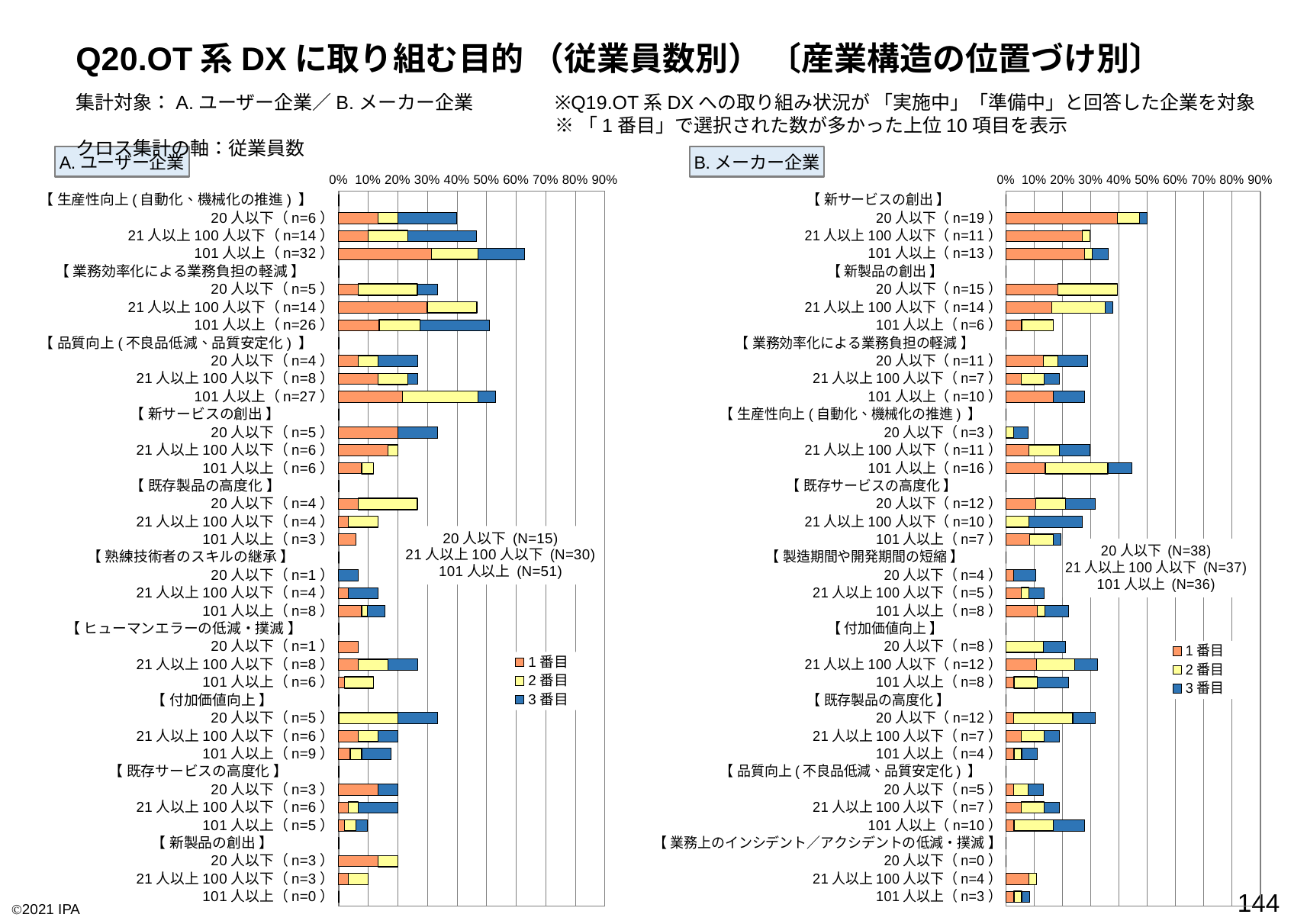

Q20.OT系DXに取り組む目的 （従業員数別） 〔産業構造の位置づけ別〕
集計対象：A.ユーザー企業／B.メーカー企業
クロス集計の軸：従業員数
※Q19.OT系DXへの取り組み状況が 「実施中」「準備中」と回答した企業を対象
※「1番目」で選択された数が多かった上位10項目を表示
A.ユーザー企業
B.メーカー企業

### Chart:

| Category | 1番目 | 2番目 | 3番目 |
|---|---|---|---|
| 【 生産性向上(自動化、機械化の推進) 】       | 0.0 | 0.0 | 0.0 |
| 20人以下（n=6） | 0.13333333333333333 | 0.06666666666666667 | 0.2 |
| 21人以上100人以下（n=14） | 0.1 | 0.13333333333333333 | 0.23333333333333334 |
| 101人以上（n=32） | 0.3137254901960784 | 0.1568627450980392 | 0.1568627450980392 |
| 【 業務効率化による業務負担の軽減 】         | 0.0 | 0.0 | 0.0 |
| 20人以下（n=5） | 0.06666666666666667 | 0.2 | 0.06666666666666667 |
| 21人以上100人以下（n=14） | 0.3 | 0.16666666666666666 | 0.0 |
| 101人以上（n=26） | 0.13725490196078433 | 0.13725490196078433 | 0.23529411764705882 |
| 【 品質向上(不良品低減、品質安定化) 】       | 0.0 | 0.0 | 0.0 |
| 20人以下（n=4） | 0.06666666666666667 | 0.06666666666666667 | 0.13333333333333333 |
| 21人以上100人以下（n=8） | 0.13333333333333333 | 0.1 | 0.03333333333333333 |
| 101人以上（n=27） | 0.21568627450980393 | 0.2549019607843137 | 0.058823529411764705 |
| 【 新サービスの創出 】                | 0.0 | 0.0 | 0.0 |
| 20人以下（n=5） | 0.2 | 0.0 | 0.13333333333333333 |
| 21人以上100人以下（n=6） | 0.16666666666666666 | 0.03333333333333333 | 0.0 |
| 101人以上（n=6） | 0.0784313725490196 | 0.0392156862745098 | 0.0 |
| 【 既存製品の高度化 】                | 0.0 | 0.0 | 0.0 |
| 20人以下（n=4） | 0.06666666666666667 | 0.2 | 0.0 |
| 21人以上100人以下（n=4） | 0.03333333333333333 | 0.1 | 0.0 |
| 101人以上（n=3） | 0.058823529411764705 | 0.0 | 0.0 |
| 【 熟練技術者のスキルの継承 】            | 0.0 | 0.0 | 0.0 |
| 20人以下（n=1） | 0.0 | 0.0 | 0.06666666666666667 |
| 21人以上100人以下（n=4） | 0.03333333333333333 | 0.0 | 0.1 |
| 101人以上（n=8） | 0.0784313725490196 | 0.0196078431372549 | 0.058823529411764705 |
| 【 ヒューマンエラーの低減・撲滅 】          | 0.0 | 0.0 | 0.0 |
| 20人以下（n=1） | 0.06666666666666667 | 0.0 | 0.0 |
| 21人以上100人以下（n=8） | 0.06666666666666667 | 0.1 | 0.1 |
| 101人以上（n=6） | 0.0196078431372549 | 0.09803921568627451 | 0.0 |
| 【 付加価値向上 】                  | 0.0 | 0.0 | 0.0 |
| 20人以下（n=5） | 0.0 | 0.2 | 0.13333333333333333 |
| 21人以上100人以下（n=6） | 0.06666666666666667 | 0.06666666666666667 | 0.06666666666666667 |
| 101人以上（n=9） | 0.0392156862745098 | 0.0392156862745098 | 0.09803921568627451 |
| 【 既存サービスの高度化 】              | 0.0 | 0.0 | 0.0 |
| 20人以下（n=3） | 0.13333333333333333 | 0.0 | 0.06666666666666667 |
| 21人以上100人以下（n=6） | 0.03333333333333333 | 0.03333333333333333 | 0.13333333333333333 |
| 101人以上（n=5） | 0.0196078431372549 | 0.0392156862745098 | 0.0392156862745098 |
| 【 新製品の創出 】                  | 0.0 | 0.0 | 0.0 |
| 20人以下（n=3） | 0.13333333333333333 | 0.06666666666666667 | 0.0 |
| 21人以上100人以下（n=3） | 0.03333333333333333 | 0.06666666666666667 | 0.0 |
| 101人以上（n=0） | 0.0 | 0.0 | 0.0 |

### Chart:

| Category | 1番目 | 2番目 | 3番目 |
|---|---|---|---|
| 【 新サービスの創出 】                | 0.0 | 0.0 | 0.0 |
| 20人以下（n=19） | 0.39473684210526316 | 0.07894736842105263 | 0.02631578947368421 |
| 21人以上100人以下（n=11） | 0.2702702702702703 | 0.02702702702702703 | 0.0 |
| 101人以上（n=13） | 0.2777777777777778 | 0.027777777777777776 | 0.05555555555555555 |
| 【 新製品の創出 】                  | 0.0 | 0.0 | 0.0 |
| 20人以下（n=15） | 0.18421052631578946 | 0.21052631578947367 | 0.0 |
| 21人以上100人以下（n=14） | 0.16216216216216217 | 0.1891891891891892 | 0.02702702702702703 |
| 101人以上（n=6） | 0.05555555555555555 | 0.1111111111111111 | 0.0 |
| 【 業務効率化による業務負担の軽減 】         | 0.0 | 0.0 | 0.0 |
| 20人以下（n=11） | 0.13157894736842105 | 0.05263157894736842 | 0.10526315789473684 |
| 21人以上100人以下（n=7） | 0.05405405405405406 | 0.08108108108108109 | 0.05405405405405406 |
| 101人以上（n=10） | 0.16666666666666666 | 0.0 | 0.1111111111111111 |
| 【 生産性向上(自動化、機械化の推進) 】       | 0.0 | 0.0 | 0.0 |
| 20人以下（n=3） | 0.0 | 0.02631578947368421 | 0.05263157894736842 |
| 21人以上100人以下（n=11） | 0.08108108108108109 | 0.10810810810810811 | 0.10810810810810811 |
| 101人以上（n=16） | 0.1388888888888889 | 0.2222222222222222 | 0.08333333333333333 |
| 【 既存サービスの高度化 】              | 0.0 | 0.0 | 0.0 |
| 20人以下（n=12） | 0.10526315789473684 | 0.10526315789473684 | 0.10526315789473684 |
| 21人以上100人以下（n=10） | 0.0 | 0.08108108108108109 | 0.1891891891891892 |
| 101人以上（n=7） | 0.08333333333333333 | 0.08333333333333333 | 0.027777777777777776 |
| 【 製造期間や開発期間の短縮 】            | 0.0 | 0.0 | 0.0 |
| 20人以下（n=4） | 0.02631578947368421 | 0.0 | 0.07894736842105263 |
| 21人以上100人以下（n=5） | 0.05405405405405406 | 0.02702702702702703 | 0.05405405405405406 |
| 101人以上（n=8） | 0.1111111111111111 | 0.027777777777777776 | 0.08333333333333333 |
| 【 付加価値向上 】                  | 0.0 | 0.0 | 0.0 |
| 20人以下（n=8） | 0.0 | 0.13157894736842105 | 0.07894736842105263 |
| 21人以上100人以下（n=12） | 0.10810810810810811 | 0.13513513513513514 | 0.08108108108108109 |
| 101人以上（n=8） | 0.027777777777777776 | 0.08333333333333333 | 0.1111111111111111 |
| 【 既存製品の高度化 】                | 0.0 | 0.0 | 0.0 |
| 20人以下（n=12） | 0.02631578947368421 | 0.21052631578947367 | 0.07894736842105263 |
| 21人以上100人以下（n=7） | 0.05405405405405406 | 0.08108108108108109 | 0.05405405405405406 |
| 101人以上（n=4） | 0.027777777777777776 | 0.027777777777777776 | 0.05555555555555555 |
| 【 品質向上(不良品低減、品質安定化) 】       | 0.0 | 0.0 | 0.0 |
| 20人以下（n=5） | 0.02631578947368421 | 0.05263157894736842 | 0.05263157894736842 |
| 21人以上100人以下（n=7） | 0.05405405405405406 | 0.08108108108108109 | 0.05405405405405406 |
| 101人以上（n=10） | 0.027777777777777776 | 0.1388888888888889 | 0.1111111111111111 |
| 【 業務上のインシデント／アクシデントの低減・撲滅 】 | 0.0 | 0.0 | 0.0 |
| 20人以下（n=0） | 0.0 | 0.0 | 0.0 |
| 21人以上100人以下（n=4） | 0.08108108108108109 | 0.02702702702702703 | 0.0 |
| 101人以上（n=3） | 0.027777777777777776 | 0.027777777777777776 | 0.027777777777777776 |